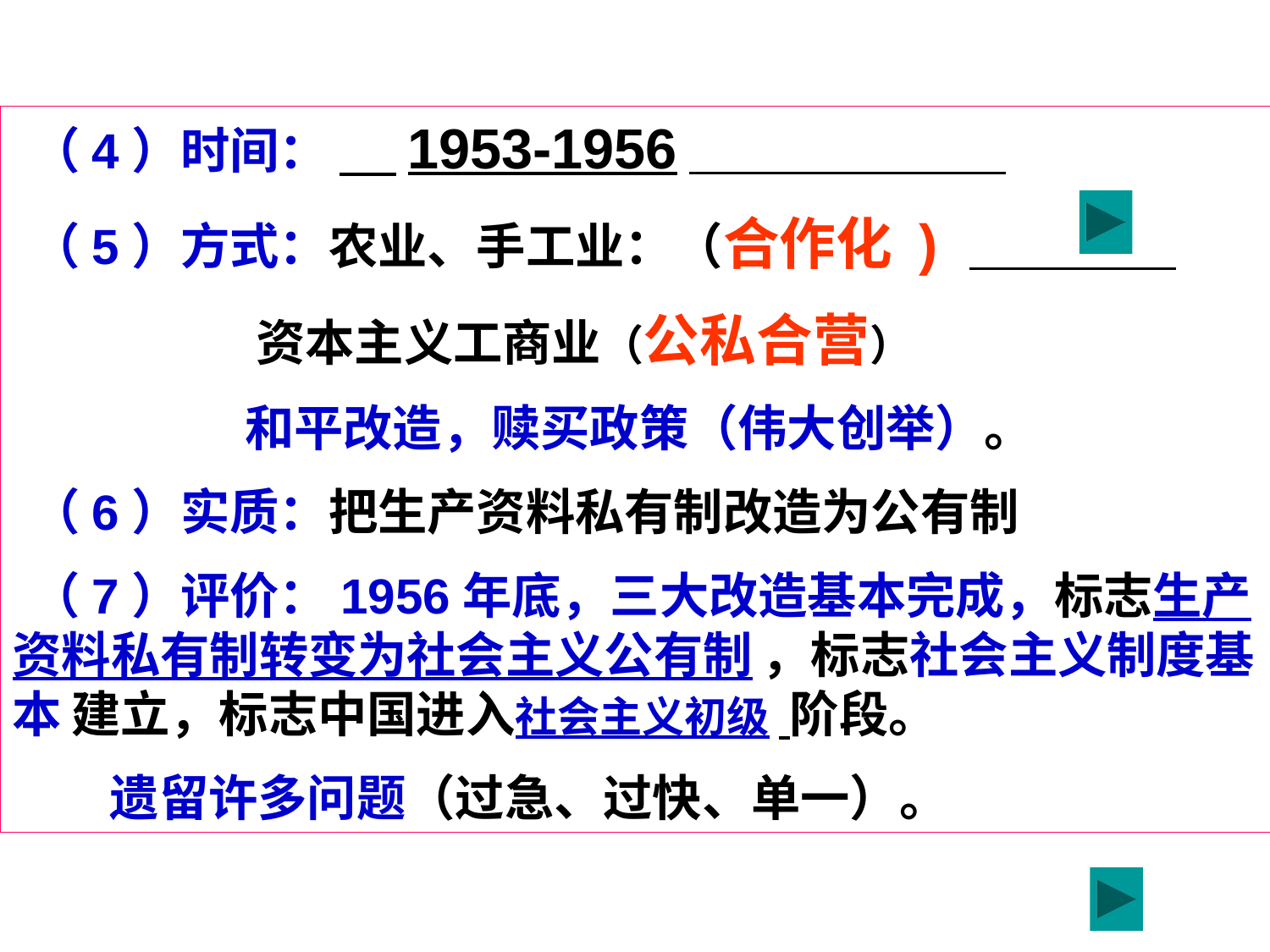

（4）时间：      1953-1956
（5）方式：农业、手工业：（合作化 )
                   资本主义工商业（公私合营）
                  和平改造，赎买政策（伟大创举）。
（6）实质：把生产资料私有制改造为公有制
（7）评价：1956年底，三大改造基本完成，标志生产资料私有制转变为社会主义公有制 ，标志社会主义制度基本 建立，标志中国进入社会主义初级  阶段。
      遗留许多问题（过急、过快、单一）。